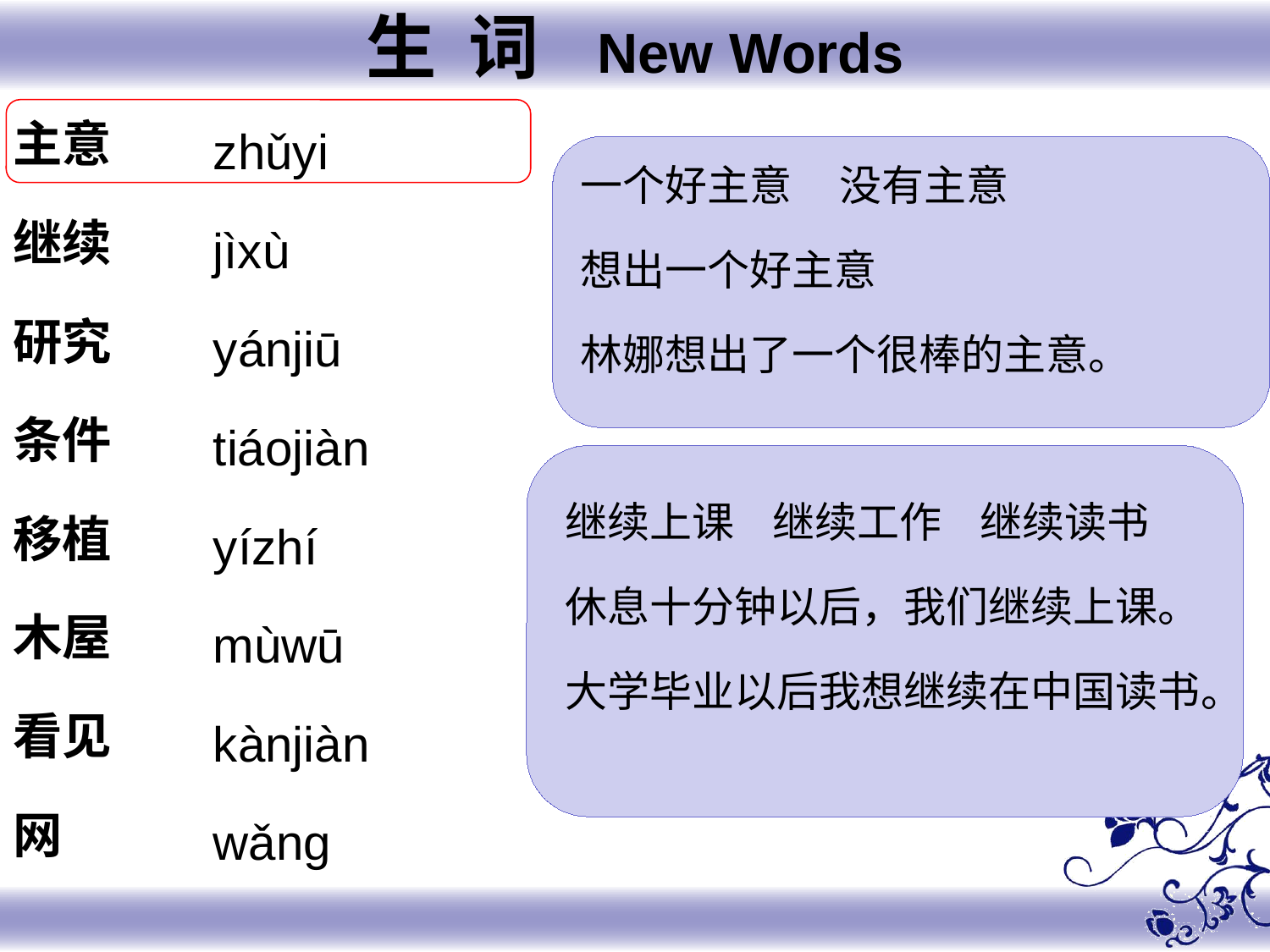

生  词   New Words
主意
继续
研究
条件
移植
木屋
看见
网
zhǔyi
jìxù
yánjiū
tiáojiàn
yízhí
mùwū
kànjiàn
wǎng

一个好主意     没有主意
想出一个好主意
林娜想出了一个很棒的主意。

继续上课    继续工作    继续读书
休息十分钟以后，我们继续上课。
大学毕业以后我想继续在中国读书。